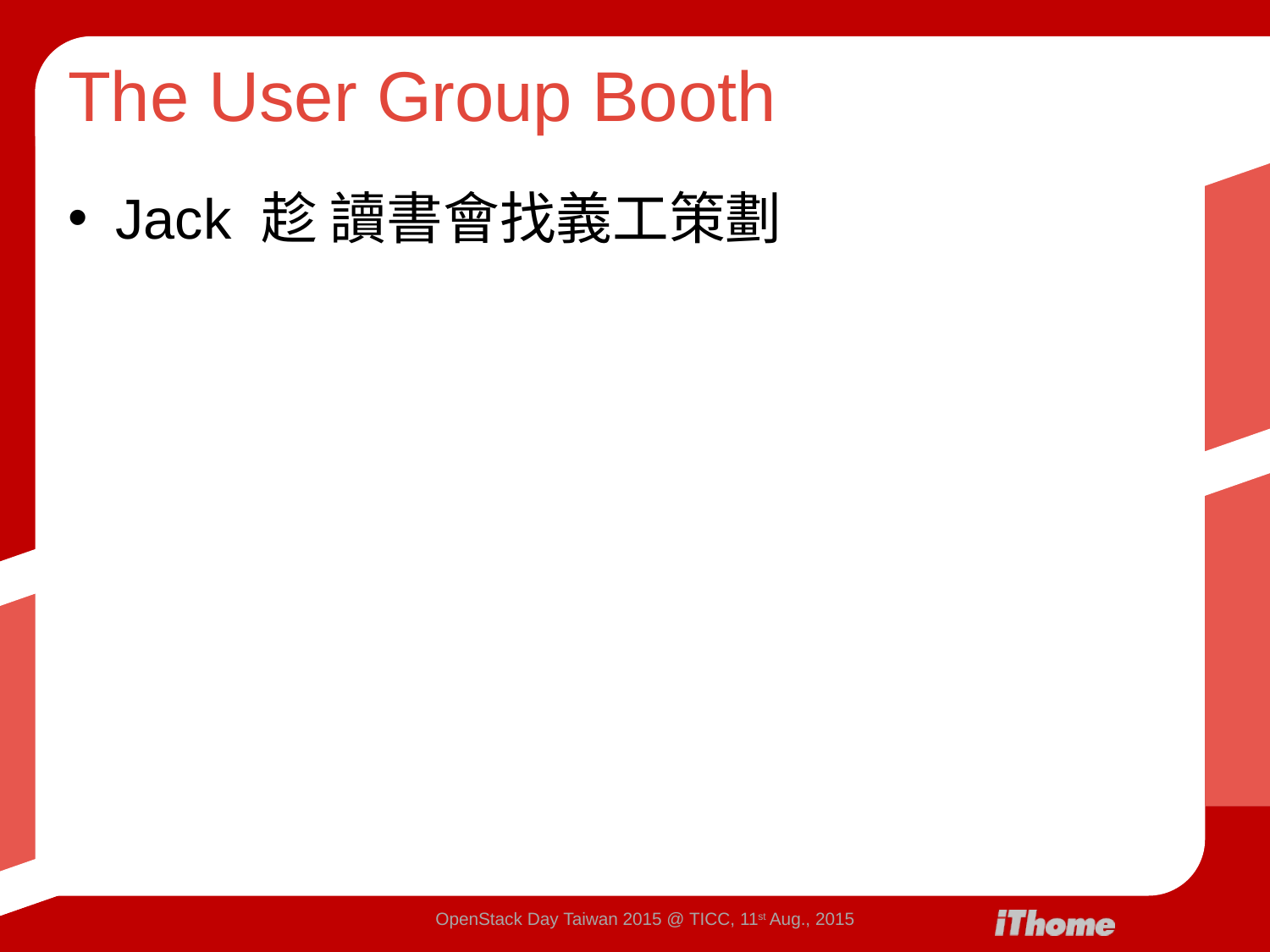

# The User Group Booth
Jack 趁 讀書會找義工策劃